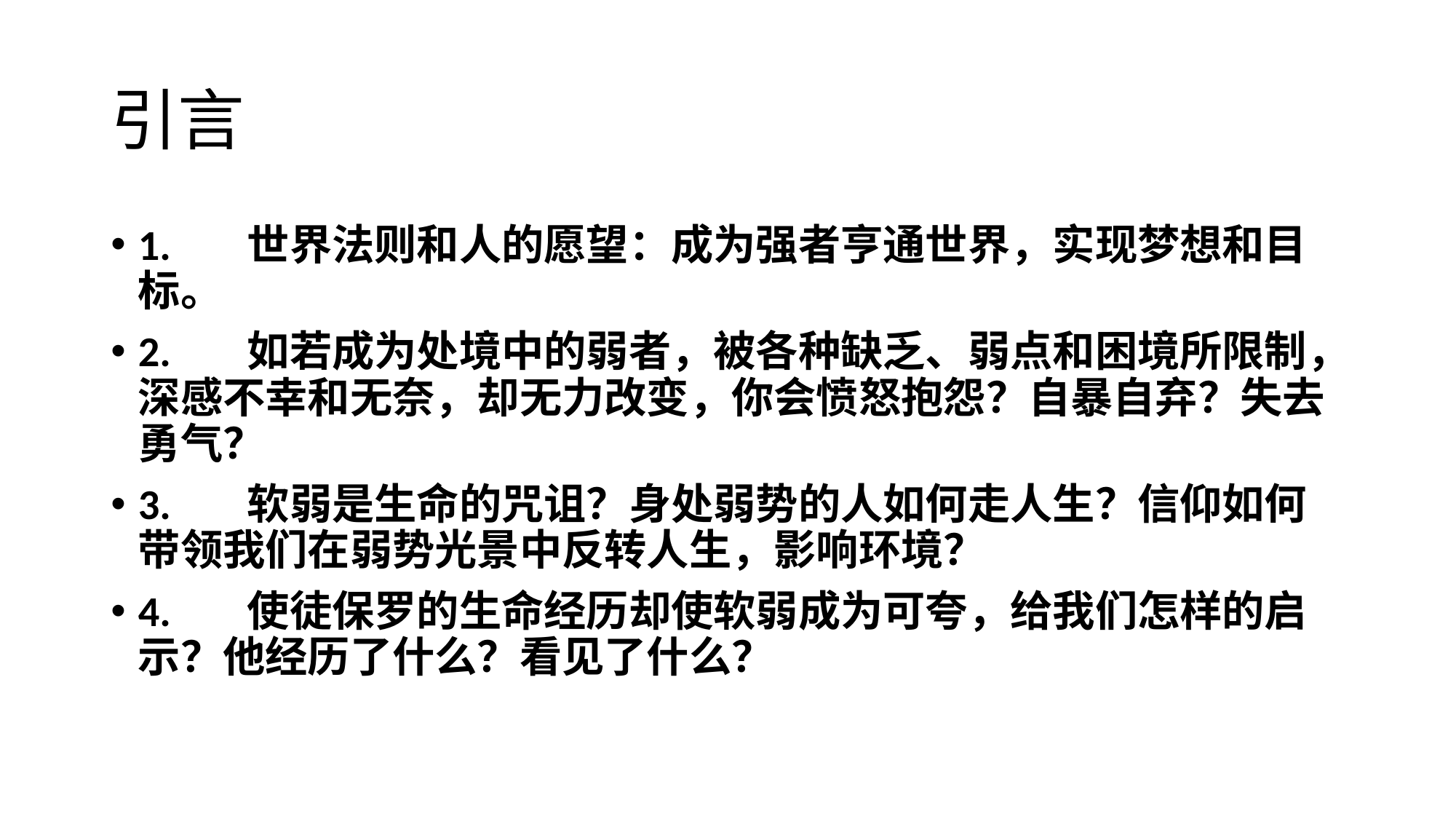

# 引言
1.	世界法则和人的愿望：成为强者亨通世界，实现梦想和目标。
2.	如若成为处境中的弱者，被各种缺乏、弱点和困境所限制，深感不幸和无奈，却无力改变，你会愤怒抱怨？自暴自弃？失去勇气？
3.	软弱是生命的咒诅？身处弱势的人如何走人生？信仰如何带领我们在弱势光景中反转人生，影响环境？
4.	使徒保罗的生命经历却使软弱成为可夸，给我们怎样的启示？他经历了什么？看见了什么？